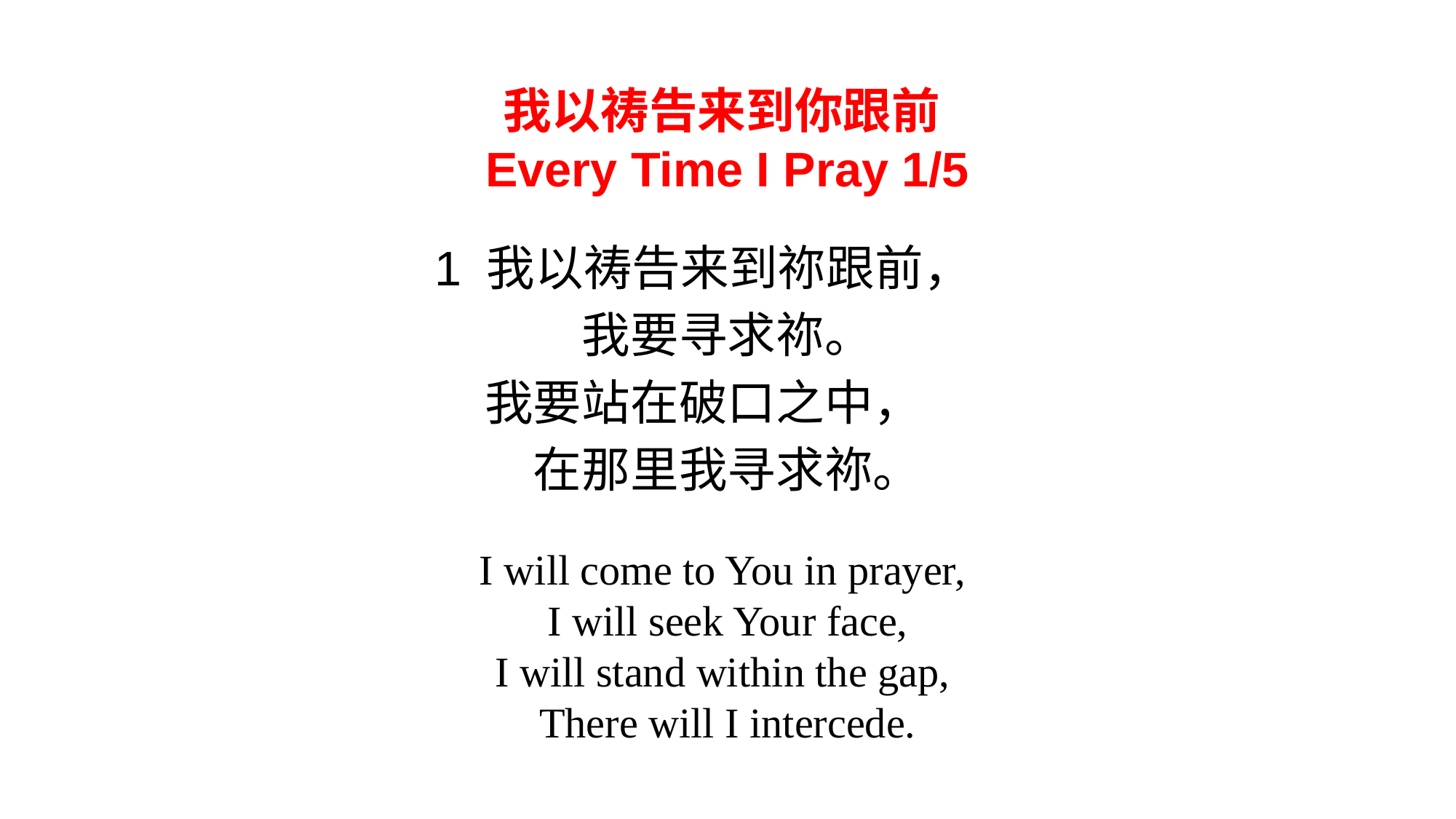

我以祷告来到你跟前
Every Time I Pray 1/5
1 我以祷告来到祢跟前，
我要寻求祢。
我要站在破口之中，
在那里我寻求祢。

I will come to You in prayer,
I will seek Your face,
I will stand within the gap,
There will I intercede.